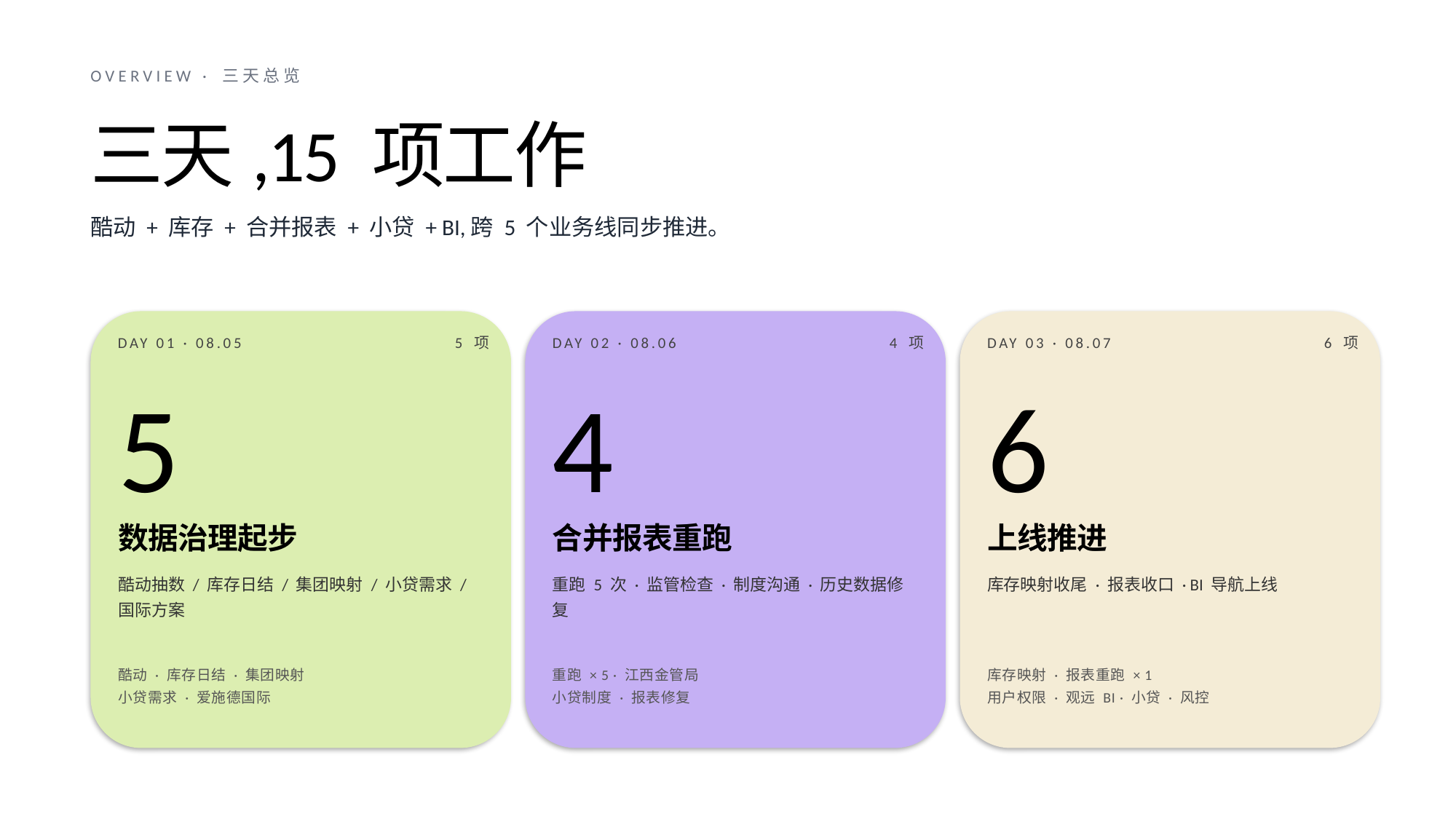

OVERVIEW · 三天总览
三天,15 项工作
酷动 + 库存 + 合并报表 + 小贷 + BI,跨 5 个业务线同步推进。

DAY 01 · 08.05
5 项
DAY 02 · 08.06
4 项
DAY 03 · 08.07
6 项
5
4
6
数据治理起步
合并报表重跑
上线推进
酷动抽数 / 库存日结 / 集团映射 / 小贷需求 / 国际方案
重跑 5 次 · 监管检查 · 制度沟通 · 历史数据修复
库存映射收尾 · 报表收口 · BI 导航上线
酷动 · 库存日结 · 集团映射
小贷需求 · 爱施德国际
重跑 × 5 · 江西金管局
小贷制度 · 报表修复
库存映射 · 报表重跑 × 1
用户权限 · 观远 BI · 小贷 · 风控